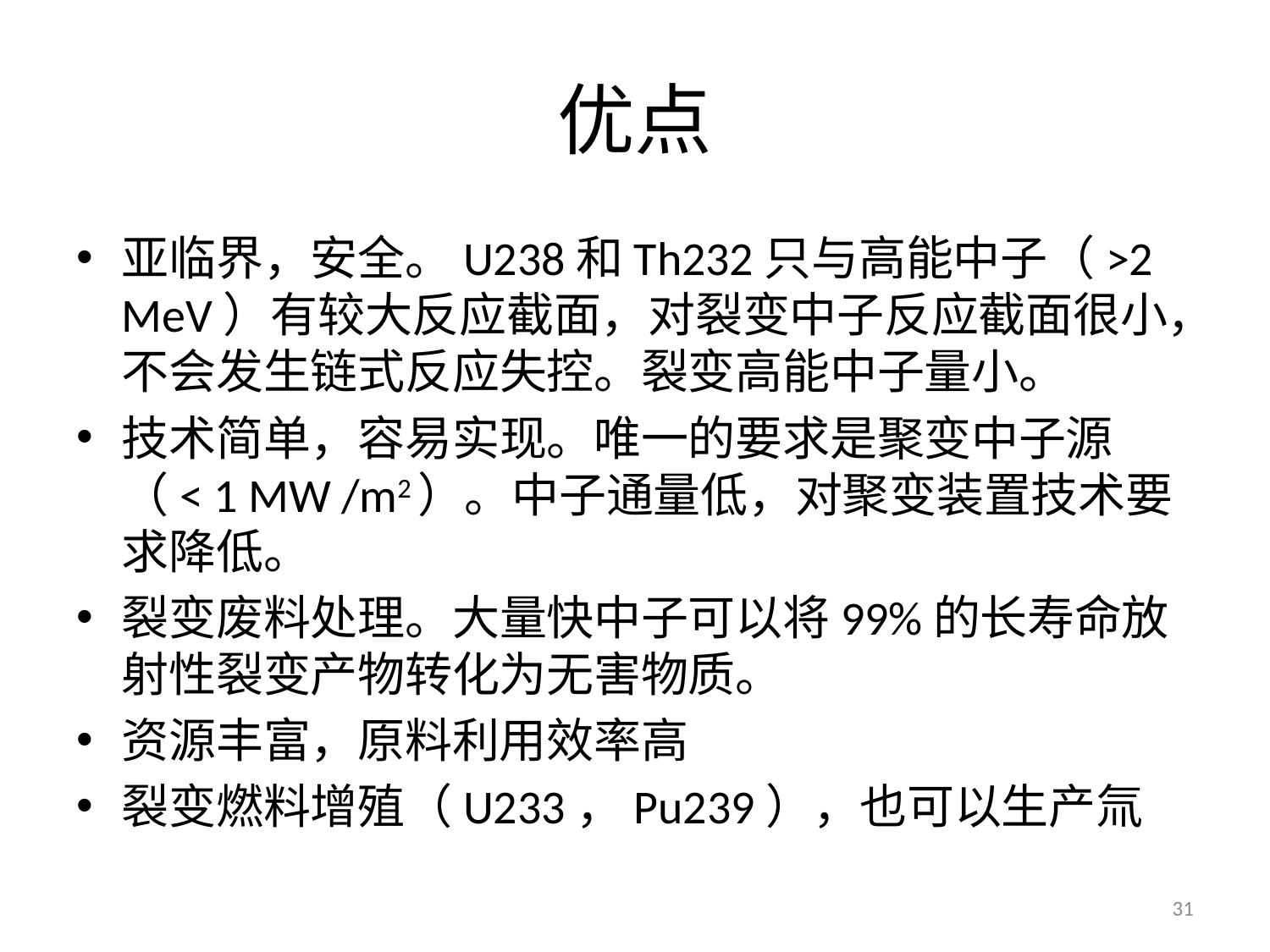

# 优点
亚临界，安全。U238和Th232只与高能中子（>2 MeV）有较大反应截面，对裂变中子反应截面很小，不会发生链式反应失控。裂变高能中子量小。
技术简单，容易实现。唯一的要求是聚变中子源（< 1 MW /m2）。中子通量低，对聚变装置技术要求降低。
裂变废料处理。大量快中子可以将99%的长寿命放射性裂变产物转化为无害物质。
资源丰富，原料利用效率高
裂变燃料增殖（U233，Pu239），也可以生产氚
31